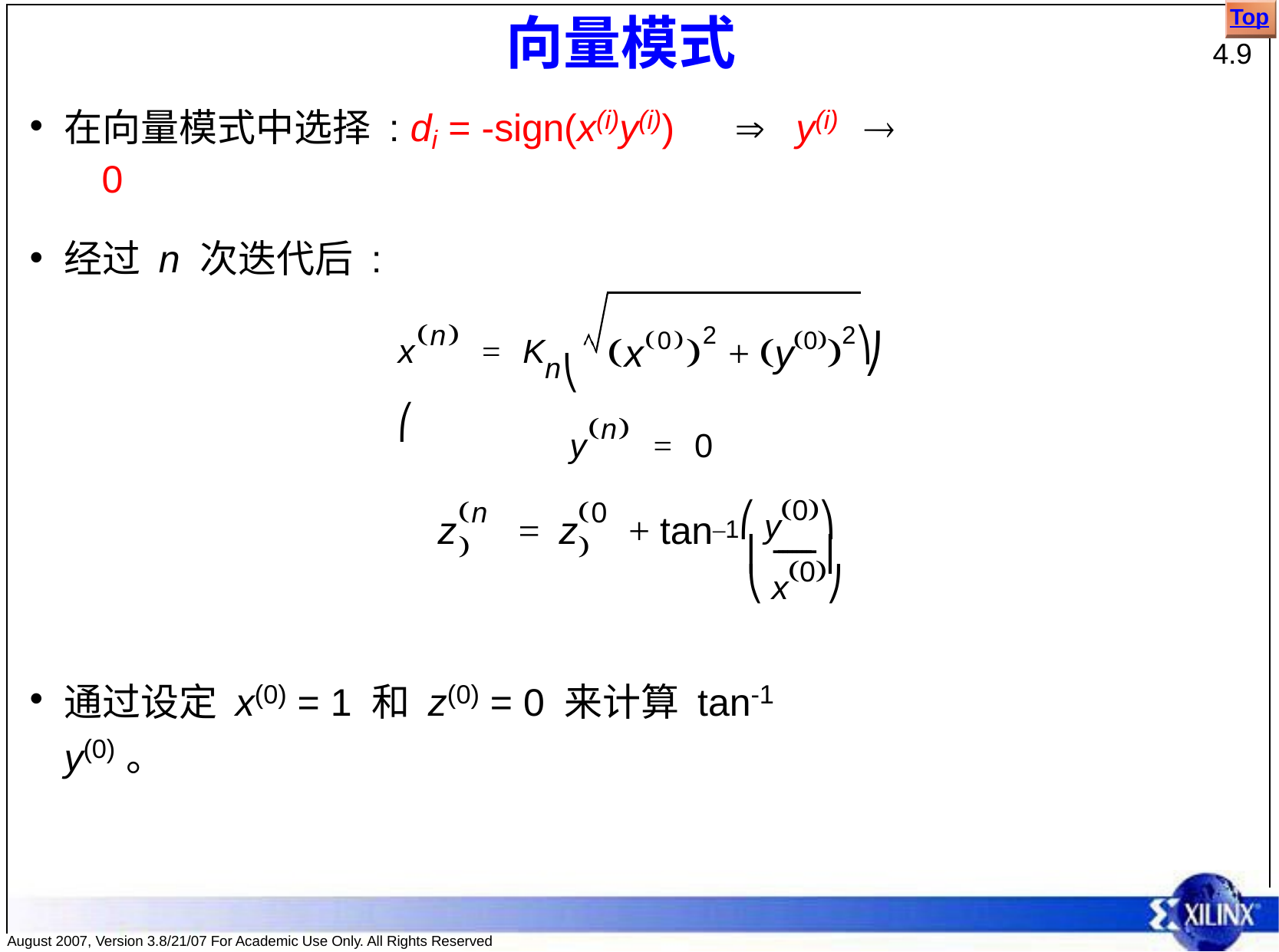

Top
# 向量模式
4.9
在向量模式中选择 : di = -sign(x(i)y(i))	⇒	y(i)	→	0
经过 n 次迭代后 :
x(n)	=	K	⎛

(x(0))2 + (y(0))2⎞
n⎝
⎠

y(n)	=	0
–1⎛ y(0)⎞
(n)
(0)
⎜ --------⎟
z	=	z	+ tan
⎝ x(0)⎠
通过设定 x(0) = 1 和 z(0) = 0 来计算 tan-1 y(0)。
August 2007, Version 3.8/21/07 For Academic Use Only. All Rights Reserved